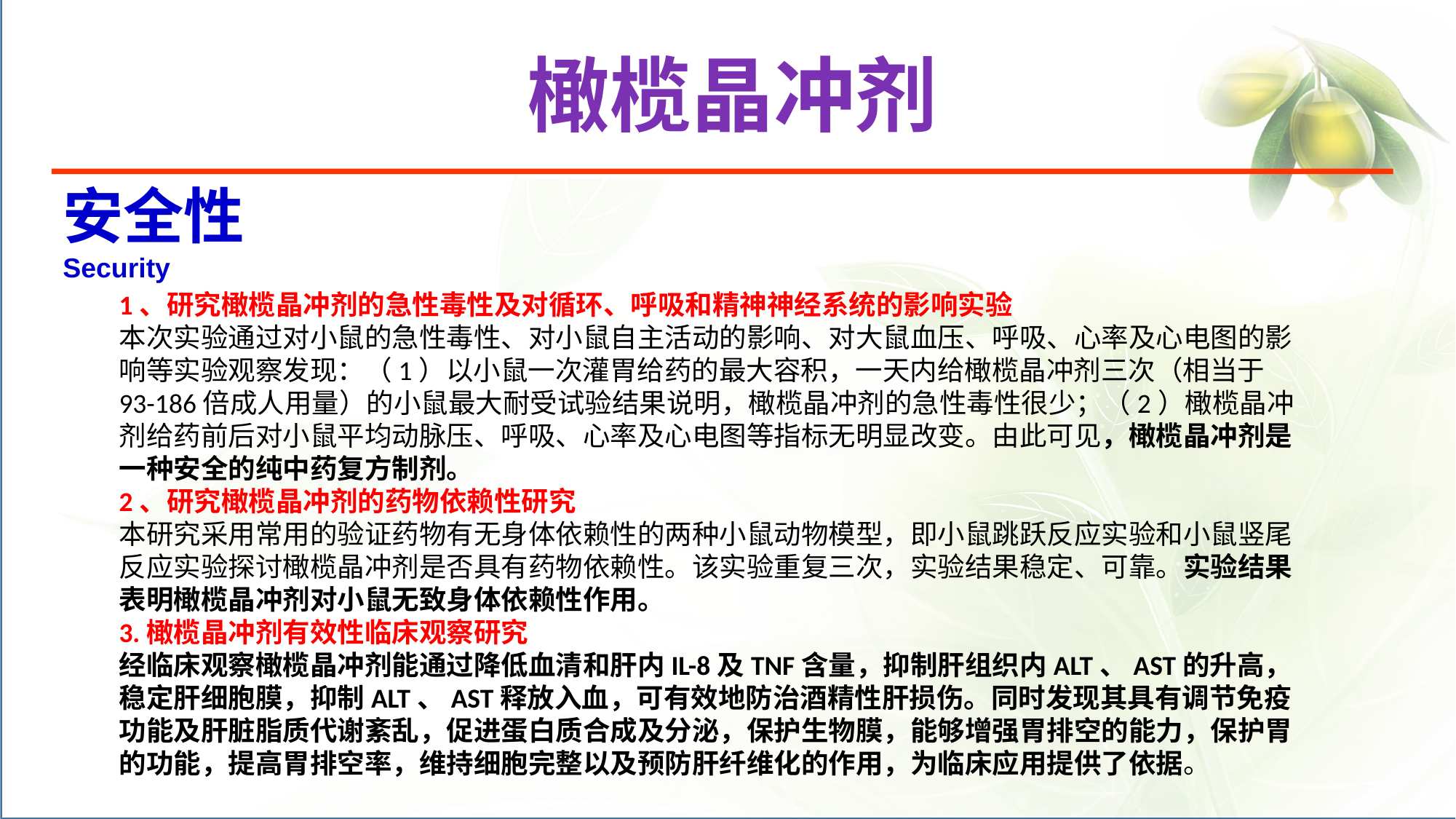

橄榄晶冲剂

安全性
Security

1、研究橄榄晶冲剂的急性毒性及对循环、呼吸和精神神经系统的影响实验
本次实验通过对小鼠的急性毒性、对小鼠自主活动的影响、对大鼠血压、呼吸、心率及心电图的影响等实验观察发现：（1）以小鼠一次灌胃给药的最大容积，一天内给橄榄晶冲剂三次（相当于93-186倍成人用量）的小鼠最大耐受试验结果说明，橄榄晶冲剂的急性毒性很少；（2）橄榄晶冲剂给药前后对小鼠平均动脉压、呼吸、心率及心电图等指标无明显改变。由此可见，橄榄晶冲剂是一种安全的纯中药复方制剂。
2、研究橄榄晶冲剂的药物依赖性研究
本研究采用常用的验证药物有无身体依赖性的两种小鼠动物模型，即小鼠跳跃反应实验和小鼠竖尾反应实验探讨橄榄晶冲剂是否具有药物依赖性。该实验重复三次，实验结果稳定、可靠。实验结果表明橄榄晶冲剂对小鼠无致身体依赖性作用。
3.橄榄晶冲剂有效性临床观察研究
经临床观察橄榄晶冲剂能通过降低血清和肝内IL-8及TNF含量，抑制肝组织内ALT、AST的升高，稳定肝细胞膜，抑制ALT、AST释放入血，可有效地防治酒精性肝损伤。同时发现其具有调节免疫功能及肝脏脂质代谢紊乱，促进蛋白质合成及分泌，保护生物膜，能够增强胃排空的能力，保护胃的功能，提高胃排空率，维持细胞完整以及预防肝纤维化的作用，为临床应用提供了依据。